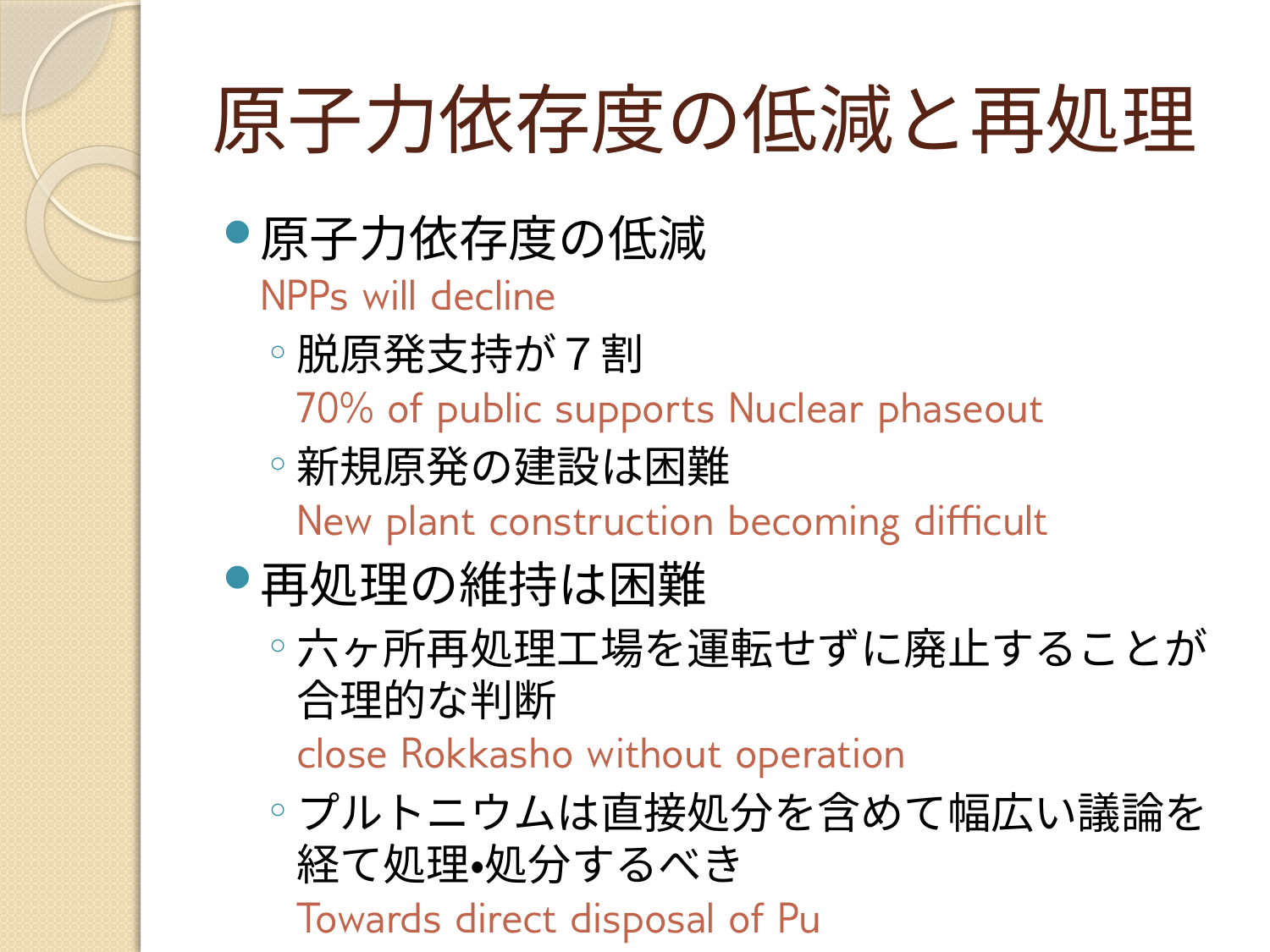

# 原子力依存度の低減と再処理
原子力依存度の低減
NPPs will decline
脱原発支持が７割
70% of public supports Nuclear phaseout
新規原発の建設は困難
New plant construction becoming difficult
再処理の維持は困難
六ヶ所再処理工場を運転せずに廃止することが合理的な判断
close Rokkasho without operation
プルトニウムは直接処分を含めて幅広い議論を経て処理・処分するべき
Towards direct disposal of Pu